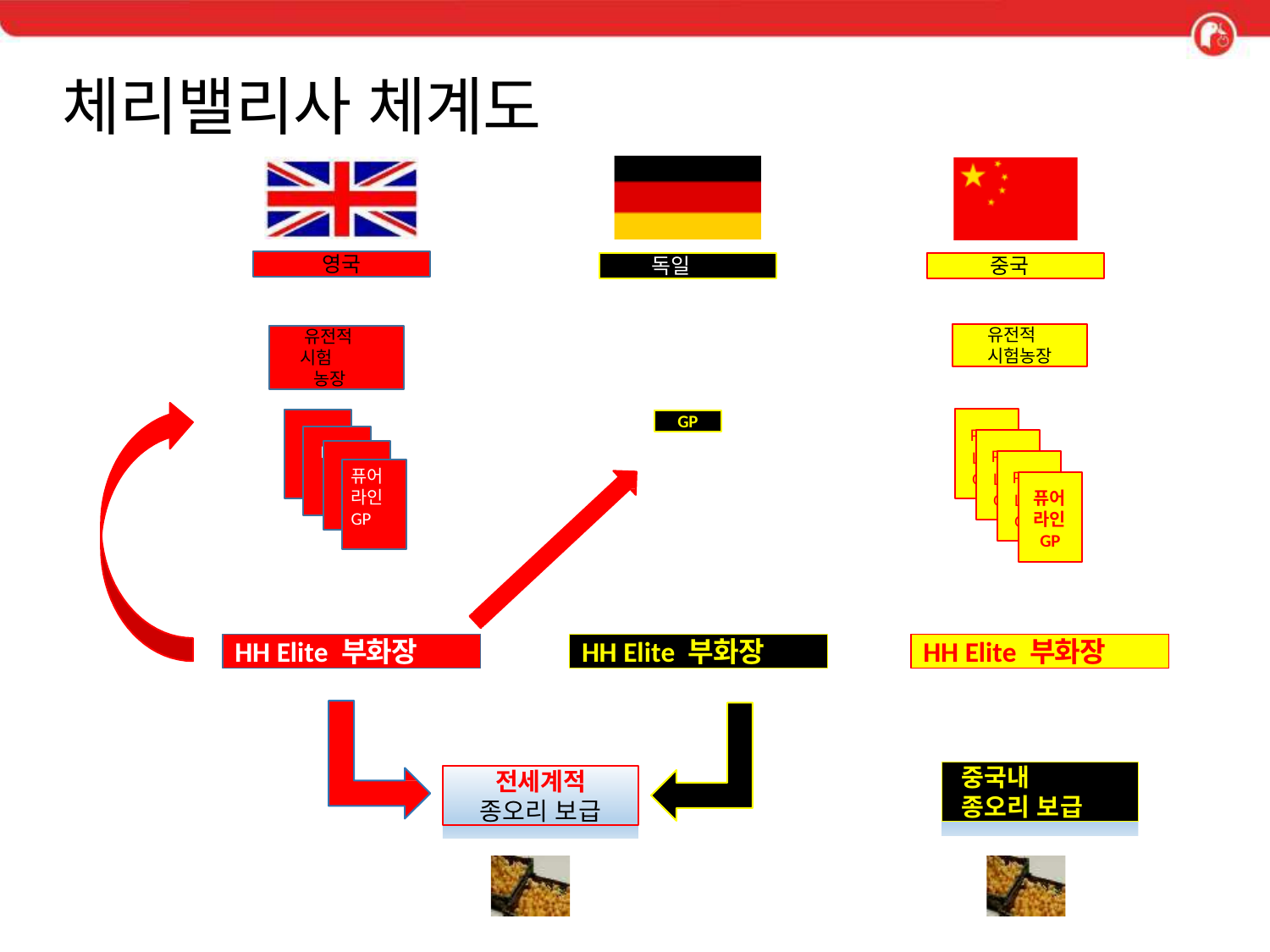

# 체리밸리사 체계도

영국
독일
중국
유전적 시험농장
유전적 시험
 농장

GP
P
ure Line GP
Pure Line GP

Pure Line GP

P
ure Line GP

Pure Line GP

퓨어
라인
GP
P
ure Line GP

퓨어
라인

GP

HH Elite 부화장
HH Elite 부화장
HH Elite 부화장

중국내
종오리 보급

전세계적
종오리 보급